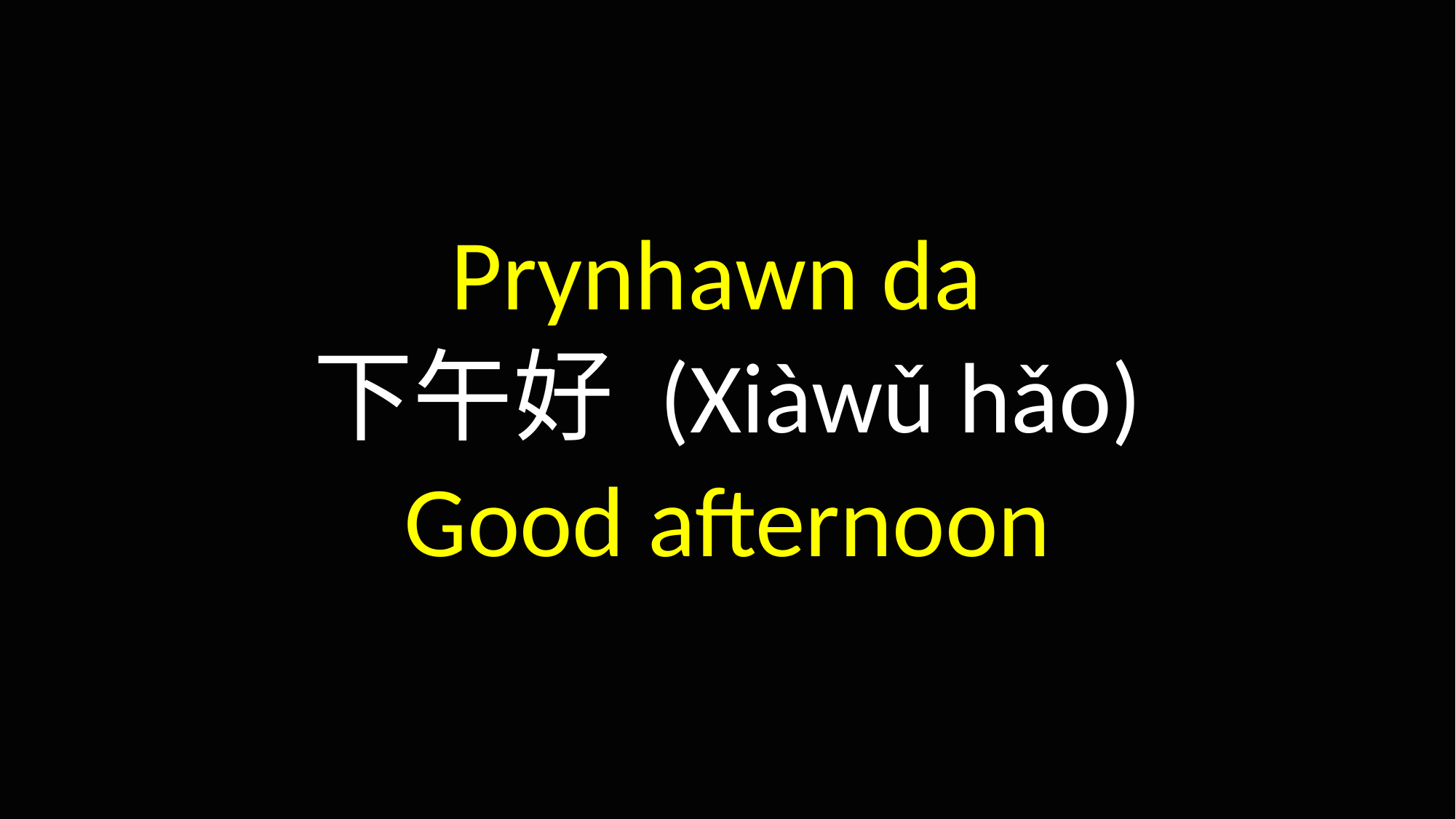

Prynhawn da
下午好 (Xiàwǔ hǎo)
Good afternoon